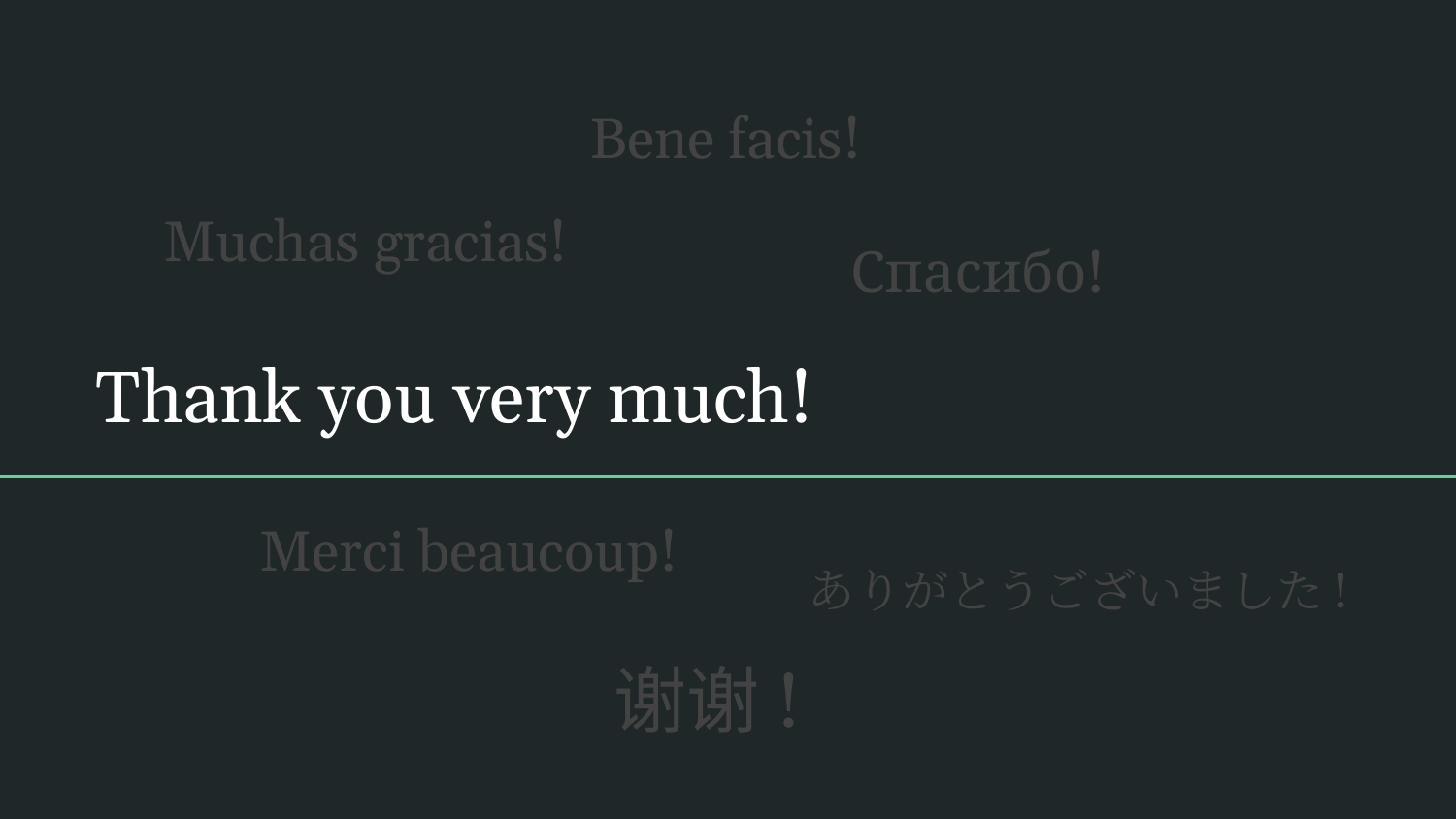

Bene facis!
Muchas gracias!
Спасибо!
# Thank you very much!
Merci beaucoup!
ありがとうございました!
谢谢!